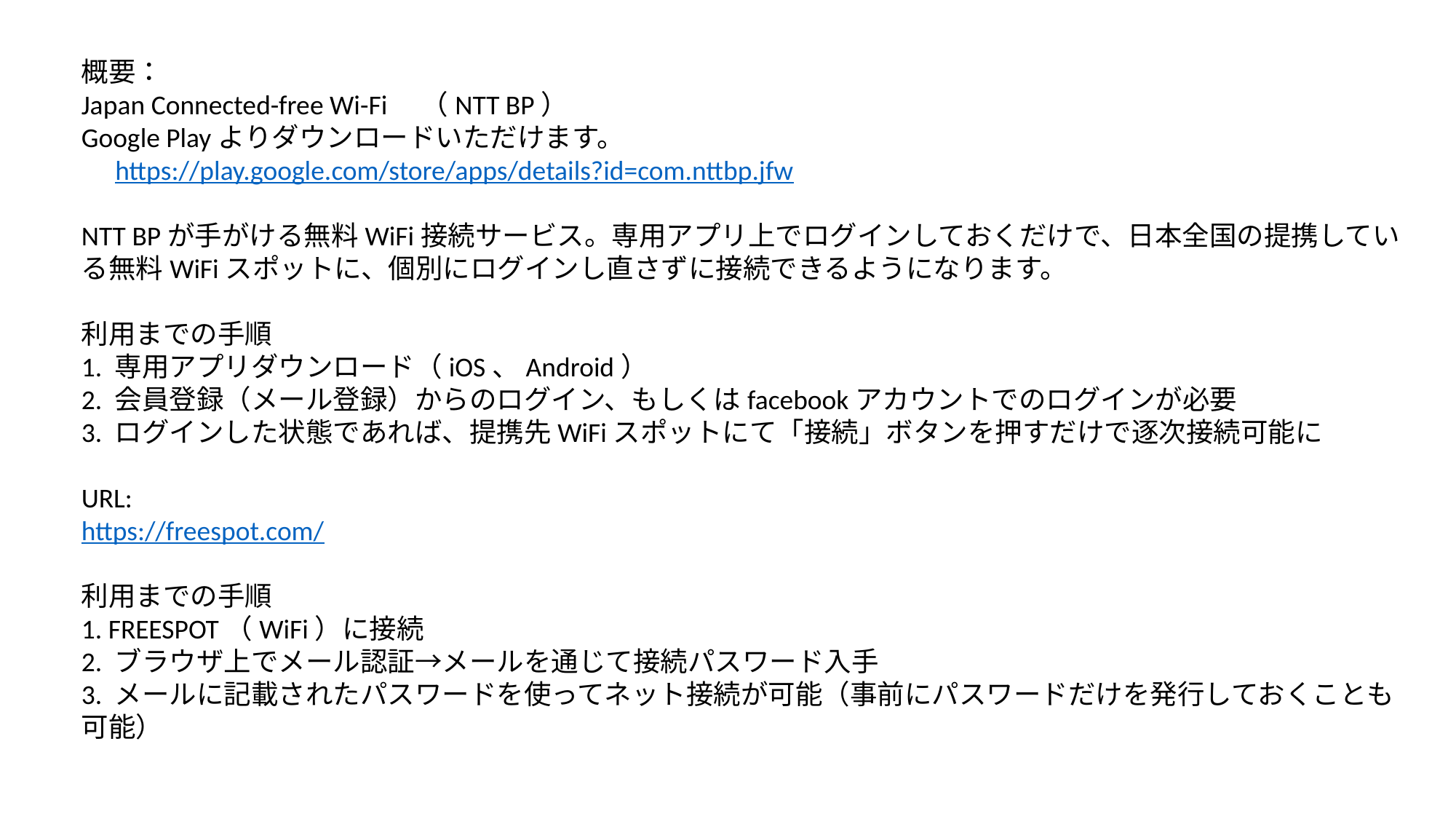

概要：
Japan Connected-free Wi-Fi　（NTT BP）
Google Playよりダウンロードいただけます。
　https://play.google.com/store/apps/details?id=com.nttbp.jfw

NTT BPが手がける無料WiFi接続サービス。専用アプリ上でログインしておくだけで、日本全国の提携している無料WiFiスポットに、個別にログインし直さずに接続できるようになります。
利用までの手順
1. 専用アプリダウンロード（iOS、Android）
2. 会員登録（メール登録）からのログイン、もしくはfacebookアカウントでのログインが必要
3. ログインした状態であれば、提携先WiFiスポットにて「接続」ボタンを押すだけで逐次接続可能に

URL:
https://freespot.com/
利用までの手順
1. FREESPOT（WiFi）に接続
2. ブラウザ上でメール認証→メールを通じて接続パスワード入手
3. メールに記載されたパスワードを使ってネット接続が可能（事前にパスワードだけを発行しておくことも可能）